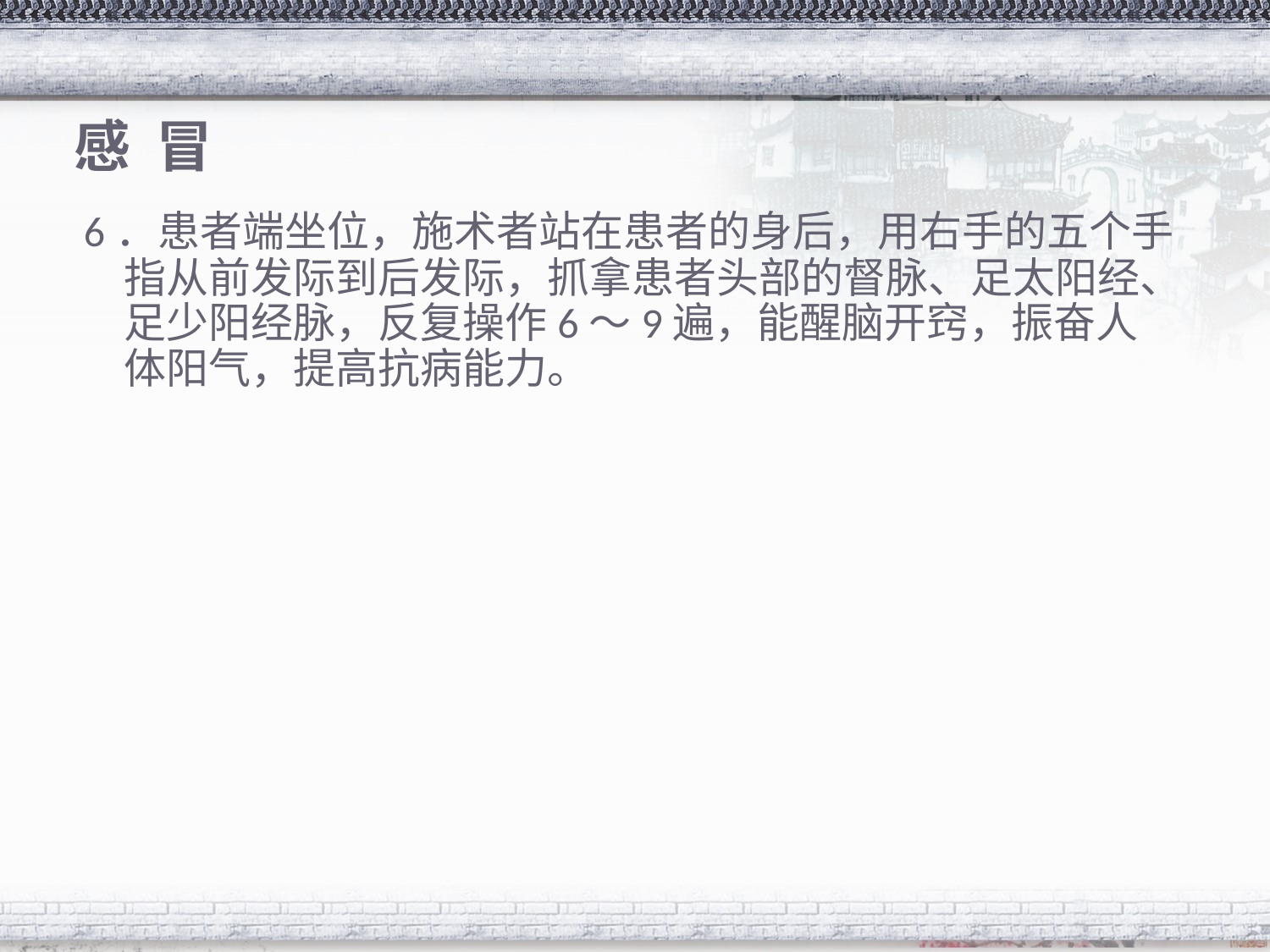

# 感  冒
 6．患者端坐位，施术者站在患者的身后，用右手的五个手指从前发际到后发际，抓拿患者头部的督脉、足太阳经、足少阳经脉，反复操作6～9遍，能醒脑开窍，振奋人体阳气，提高抗病能力。